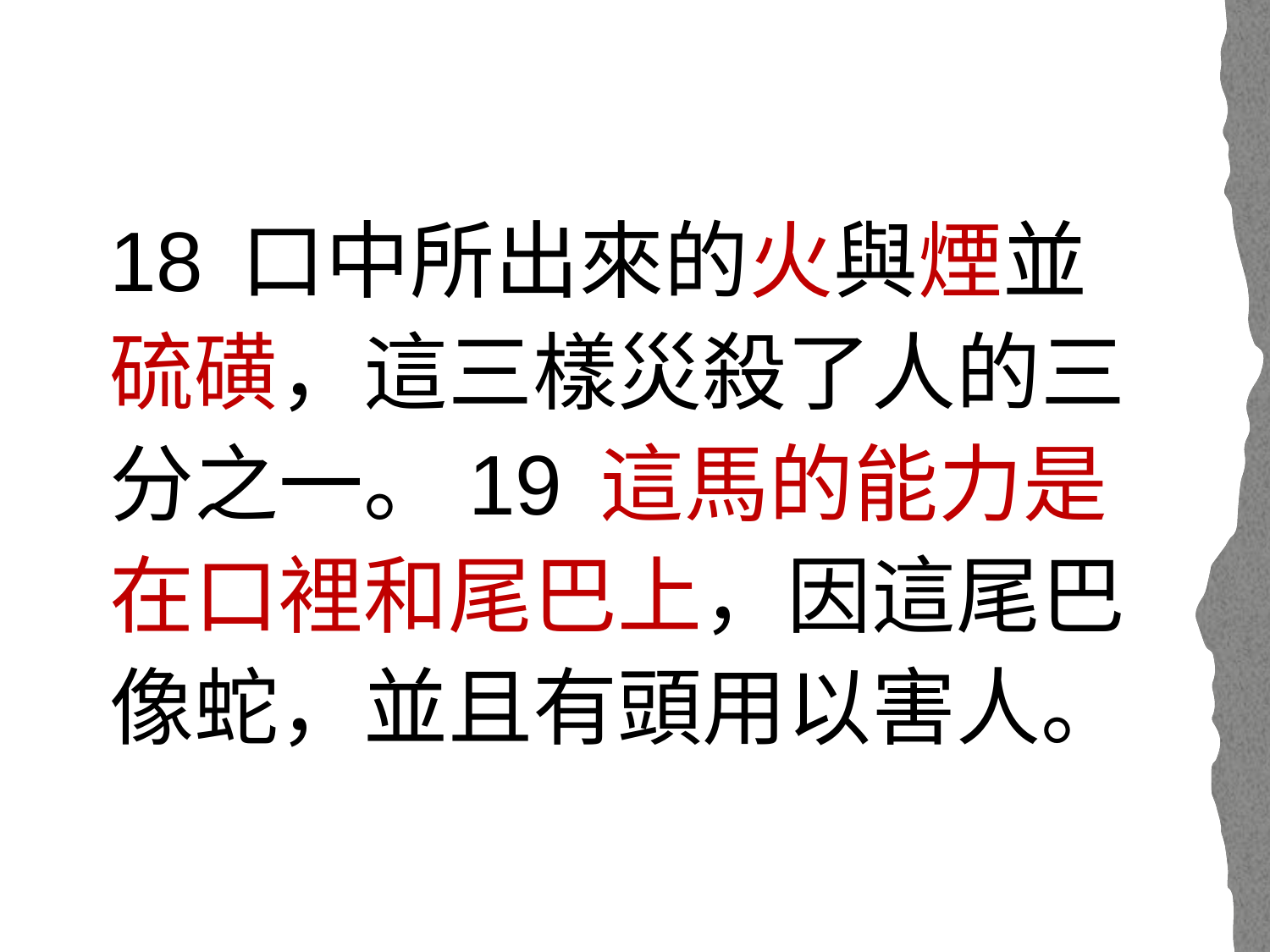

18 口中所出來的火與煙並硫磺，這三樣災殺了人的三分之一。19 這馬的能力是在口裡和尾巴上，因這尾巴像蛇，並且有頭用以害人。